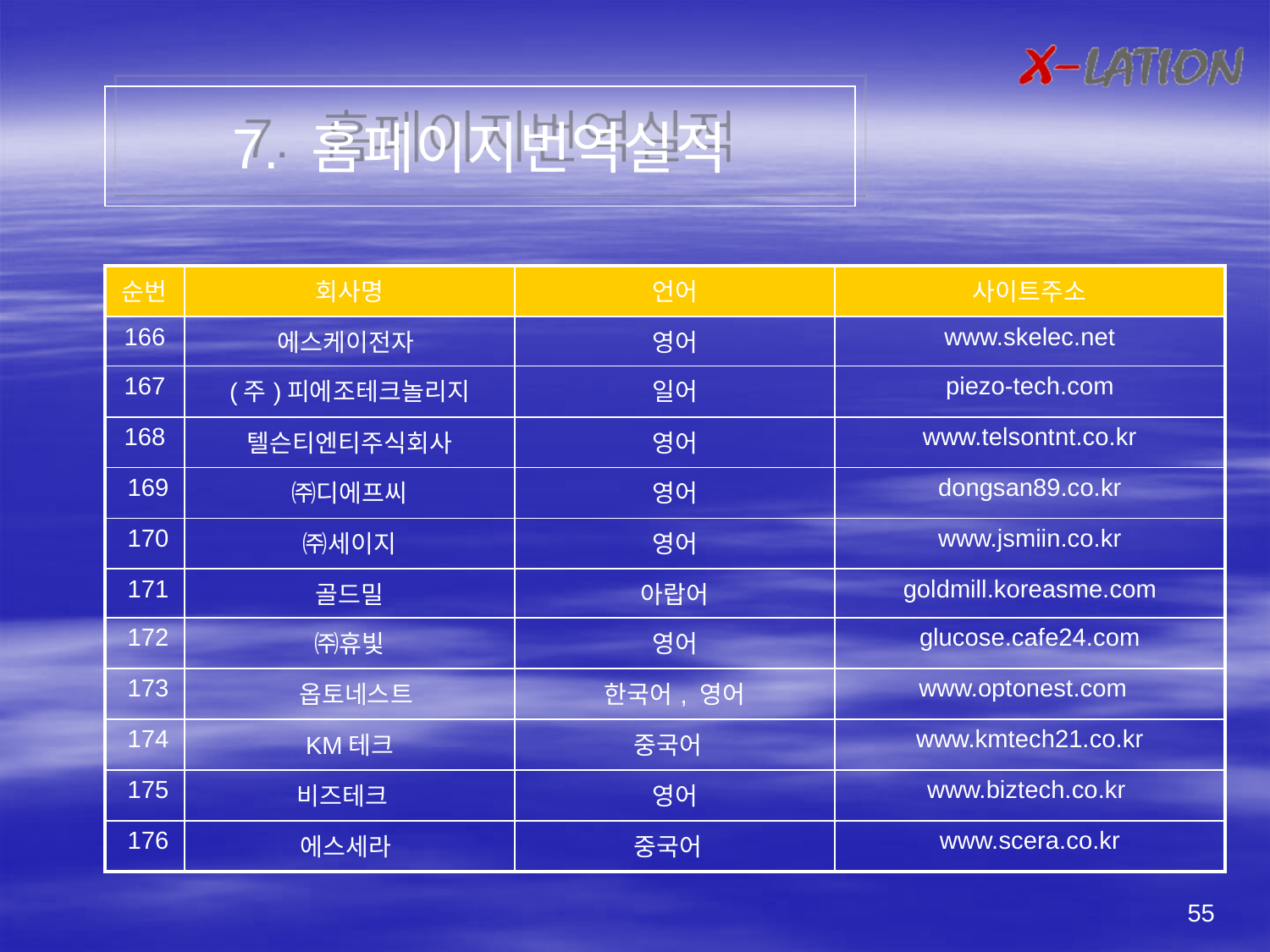

7. 홈페이지번역실적
| 순번 | 회사명 | 언어 | 사이트주소 |
| --- | --- | --- | --- |
| 166 | 에스케이전자 | 영어 | www.skelec.net |
| 167 | (주)피에조테크놀리지 | 일어 | piezo-tech.com |
| 168 | 텔슨티엔티주식회사 | 영어 | www.telsontnt.co.kr |
| 169 | ㈜디에프씨 | 영어 | dongsan89.co.kr |
| 170 | ㈜세이지 | 영어 | www.jsmiin.co.kr |
| 171 | 골드밀 | 아랍어 | goldmill.koreasme.com |
| 172 | ㈜휴빛 | 영어 | glucose.cafe24.com |
| 173 | 옵토네스트 | 한국어, 영어 | www.optonest.com |
| 174 | KM테크 | 중국어 | www.kmtech21.co.kr |
| 175 | 비즈테크 | 영어 | www.biztech.co.kr |
| 176 | 에스세라 | 중국어 | www.scera.co.kr |
55